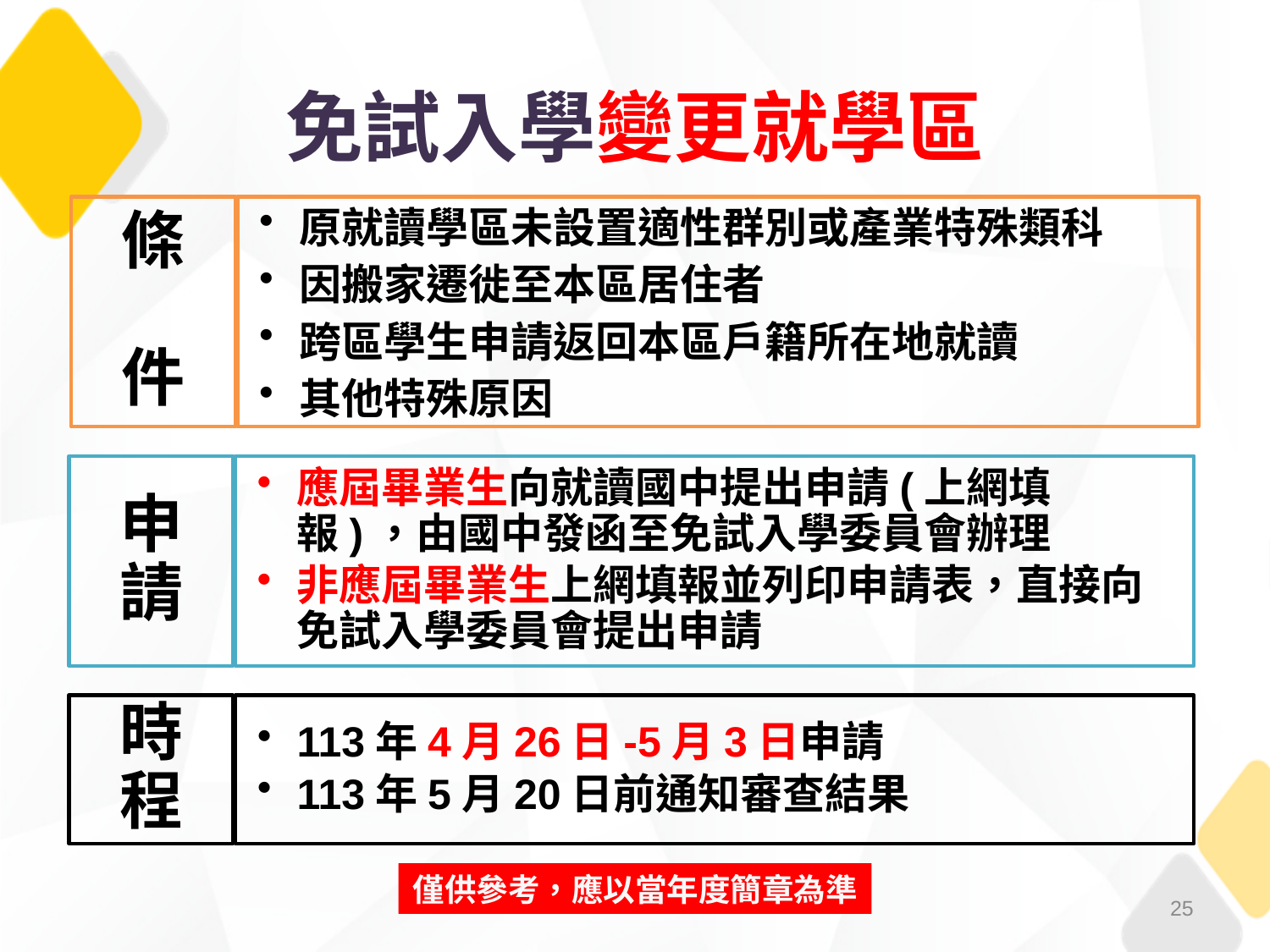

免試入學變更就學區
條　件
原就讀學區未設置適性群別或產業特殊類科
因搬家遷徙至本區居住者
跨區學生申請返回本區戶籍所在地就讀
其他特殊原因
申請
應屆畢業生向就讀國中提出申請(上網填報)，由國中發函至免試入學委員會辦理
非應屆畢業生上網填報並列印申請表，直接向免試入學委員會提出申請
113年4月26日-5月3日申請
113年5月20日前通知審查結果
時程
僅供參考，應以當年度簡章為準
25